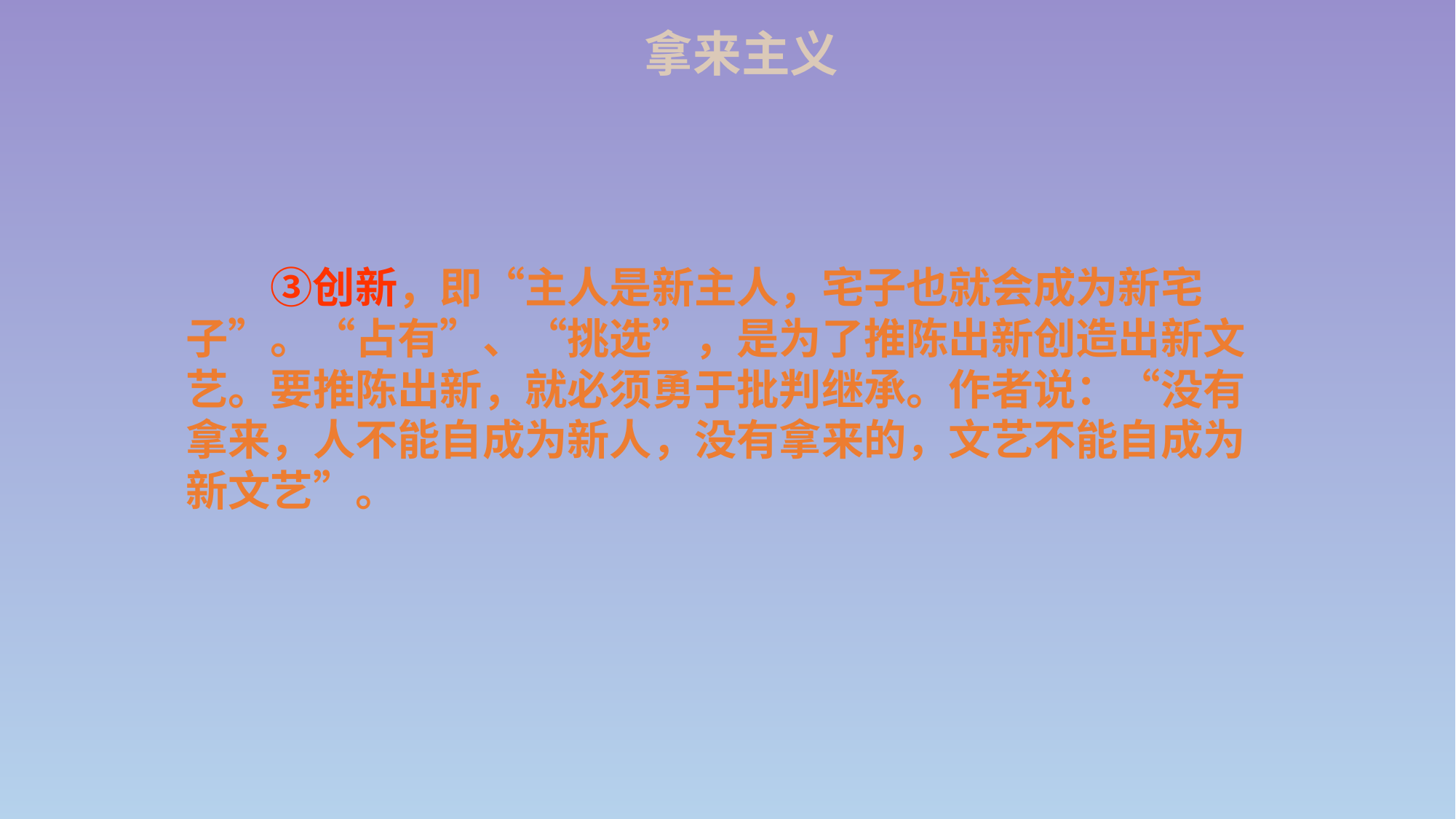

拿来主义
　　③创新，即“主人是新主人，宅子也就会成为新宅子”。“占有”、“挑选”，是为了推陈出新创造出新文艺。要推陈出新，就必须勇于批判继承。作者说：“没有拿来，人不能自成为新人，没有拿来的，文艺不能自成为新文艺”。